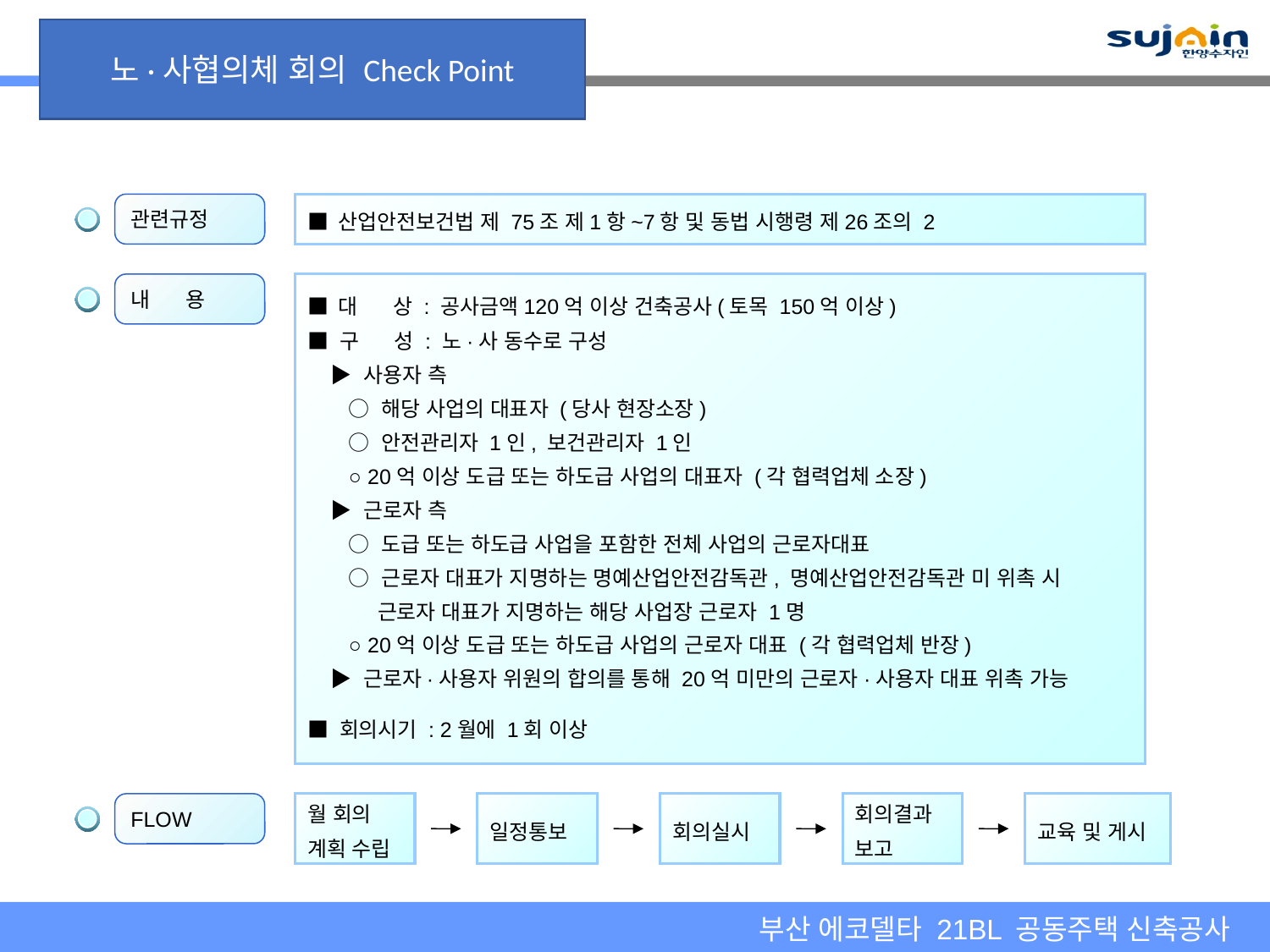

노·사협의체 회의 Check Point
관련규정
■ 산업안전보건법 제 75조 제1항~7항 및 동법 시행령 제26조의 2

내      용
■ 대      상 : 공사금액120억 이상 건축공사(토목 150억 이상)

■ 구      성 : 노·사 동수로 구성

    ▶ 사용자 측

       ○ 해당 사업의 대표자 (당사 현장소장)

       ○ 안전관리자 1인, 보건관리자 1인

       ○ 20억 이상 도급 또는 하도급 사업의 대표자 (각 협력업체 소장)

    ▶ 근로자 측

       ○ 도급 또는 하도급 사업을 포함한 전체 사업의 근로자대표

       ○ 근로자 대표가 지명하는 명예산업안전감독관, 명예산업안전감독관 미 위촉 시

           근로자 대표가 지명하는 해당 사업장 근로자 1명

       ○ 20억 이상 도급 또는 하도급 사업의 근로자 대표 (각 협력업체 반장)

    ▶ 근로자·사용자 위원의 합의를 통해 20억 미만의 근로자·사용자 대표 위촉 가능

■ 회의시기 : 2월에 1회 이상

FLOW
월 회의
계획 수립
일정통보
회의실시
회의결과
보고
교육 및 게시